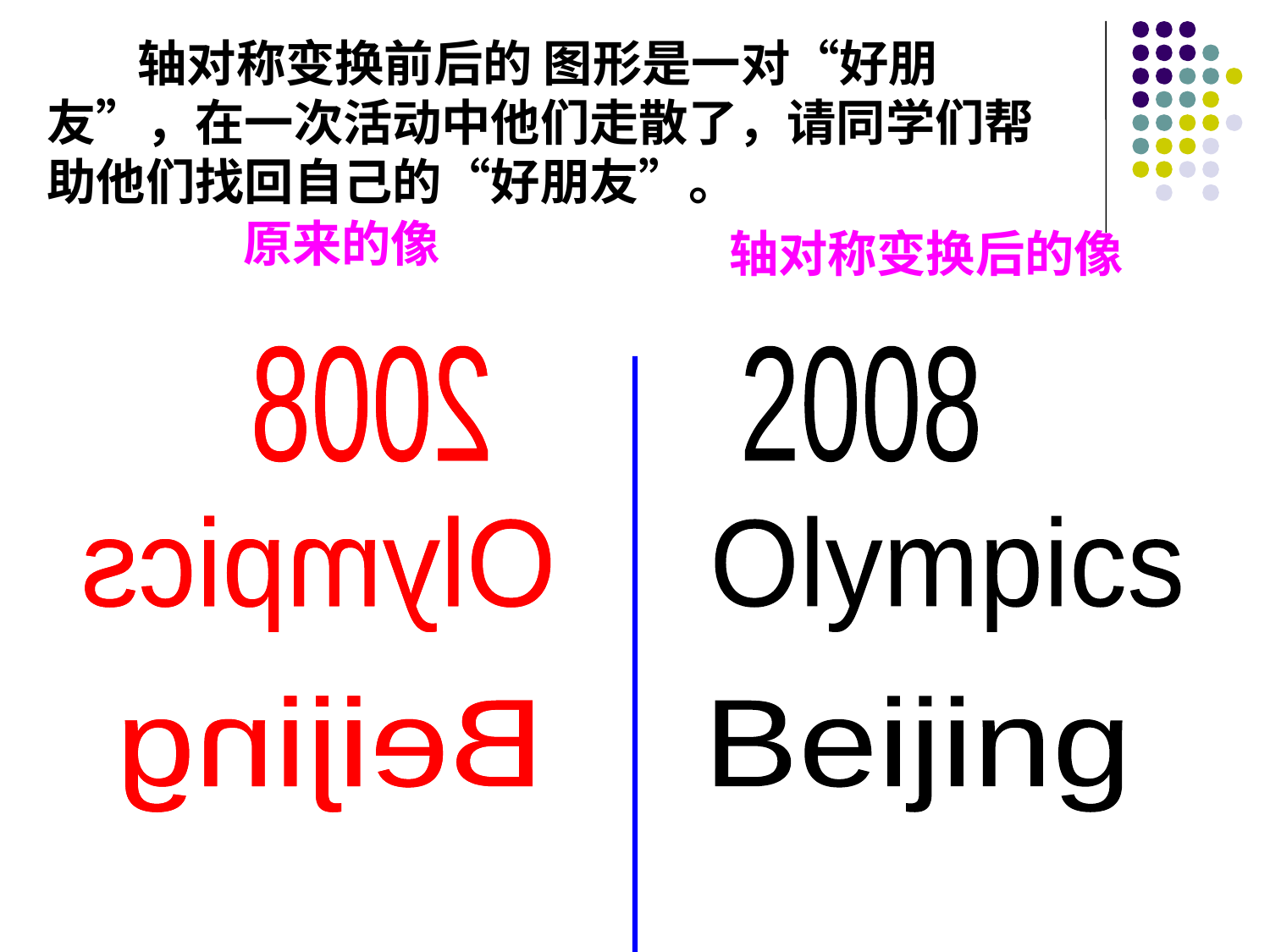

轴对称变换前后的 图形是一对“好朋友”，在一次活动中他们走散了，请同学们帮助他们找回自己的“好朋友”。
原来的像
轴对称变换后的像

2008
2008
2008

Olympics
Olympics
Olympics
Beijing
Beijing
Beijing
China
Beijing
2008
Olympic